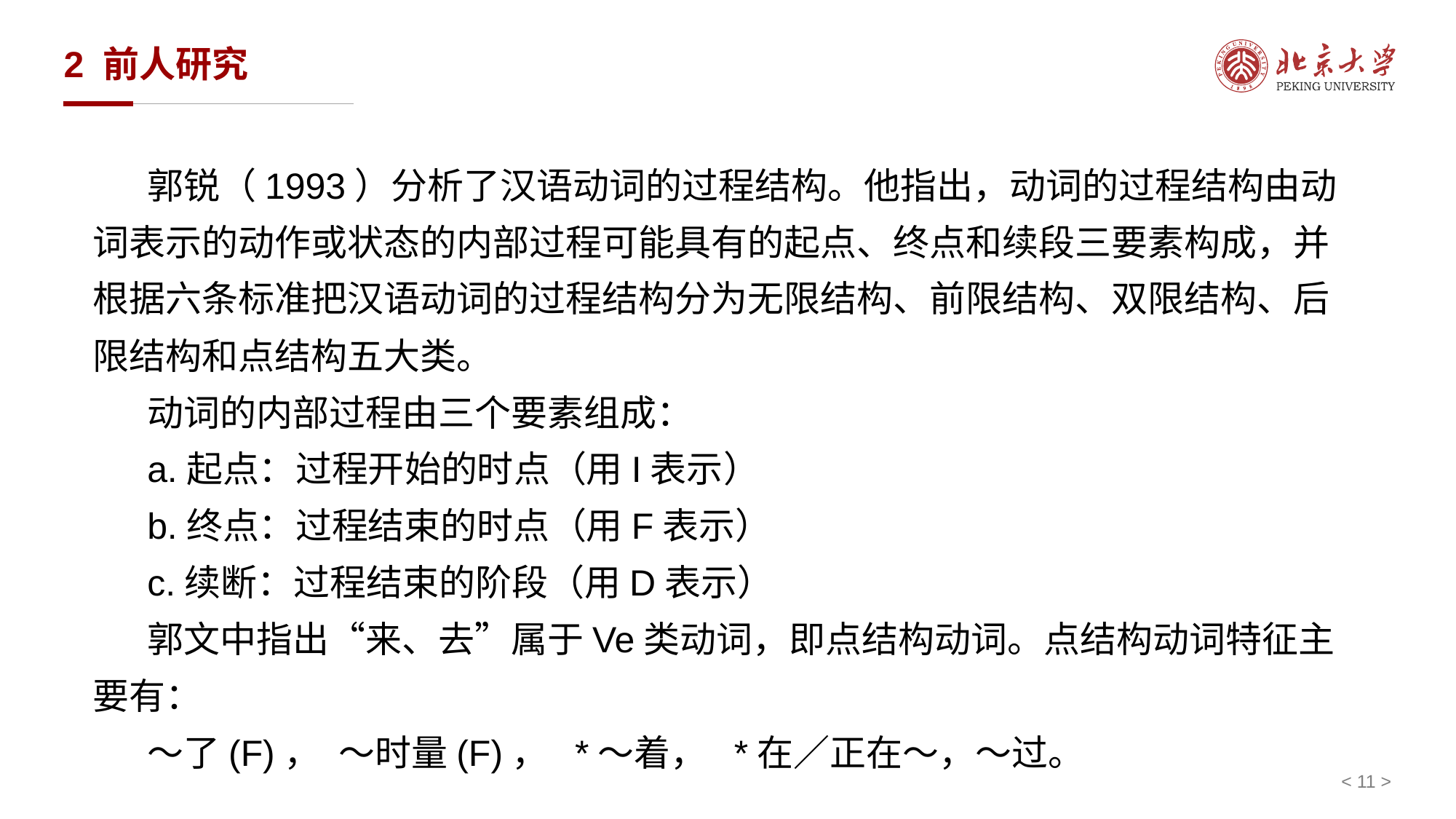

# 2 前人研究
郭锐（1993）分析了汉语动词的过程结构。他指出，动词的过程结构由动词表示的动作或状态的内部过程可能具有的起点、终点和续段三要素构成，并根据六条标准把汉语动词的过程结构分为无限结构、前限结构、双限结构、后限结构和点结构五大类。
动词的内部过程由三个要素组成：
a.起点：过程开始的时点（用I表示）
b.终点：过程结束的时点（用F表示）
c.续断：过程结束的阶段（用D表示）
郭文中指出“来、去”属于Ve类动词，即点结构动词。点结构动词特征主要有：
～了(F)， ～时量(F)， *～着， *在／正在～，～过。
< 11 >